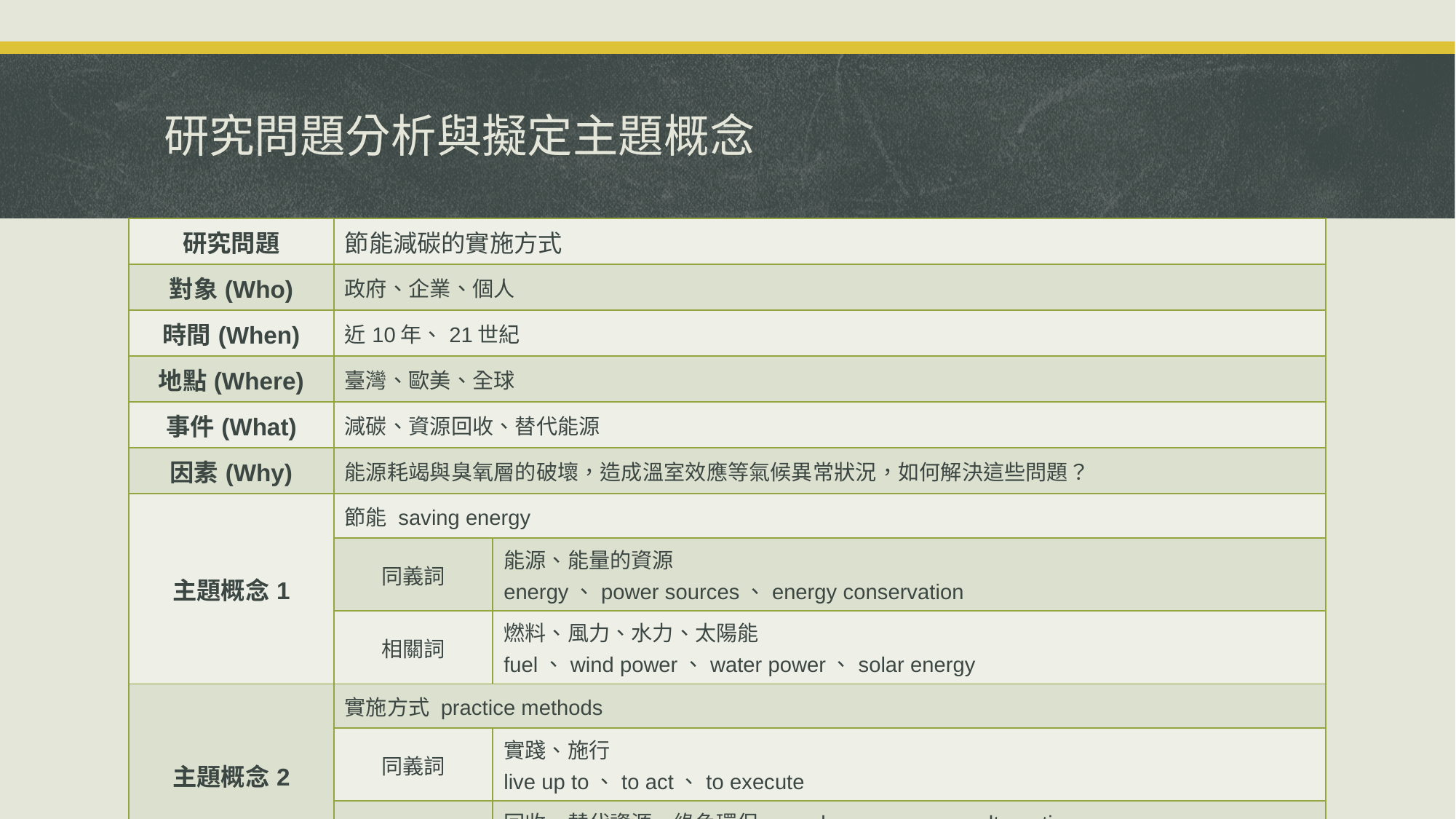

# 研究問題分析與擬定主題概念
| 研究問題 | 節能減碳的實施方式 |  |
| --- | --- | --- |
| 對象(Who) | 政府、企業、個人 |  |
| 時間(When) | 近10年、21世紀 |  |
| 地點(Where) | 臺灣、歐美、全球 |  |
| 事件(What) | 減碳、資源回收、替代能源 |  |
| 因素(Why) | 能源耗竭與臭氧層的破壞，造成溫室效應等氣候異常狀況，如何解決這些問題？ |  |
| 主題概念1 | 節能 saving energy |  |
|  | 同義詞 | 能源、能量的資源 energy、power sources、energy conservation |
|  | 相關詞 | 燃料、風力、水力、太陽能 fuel、wind power、water power、solar energy |
| 主題概念2 | 實施方式 practice methods |  |
|  | 同義詞 | 實踐、施行 live up to、to act、to execute |
|  | 相關詞 | 回收、替代資源、綠色環保 recycle 、 reuse 、 alternative resources 、 green environmental protection |
11